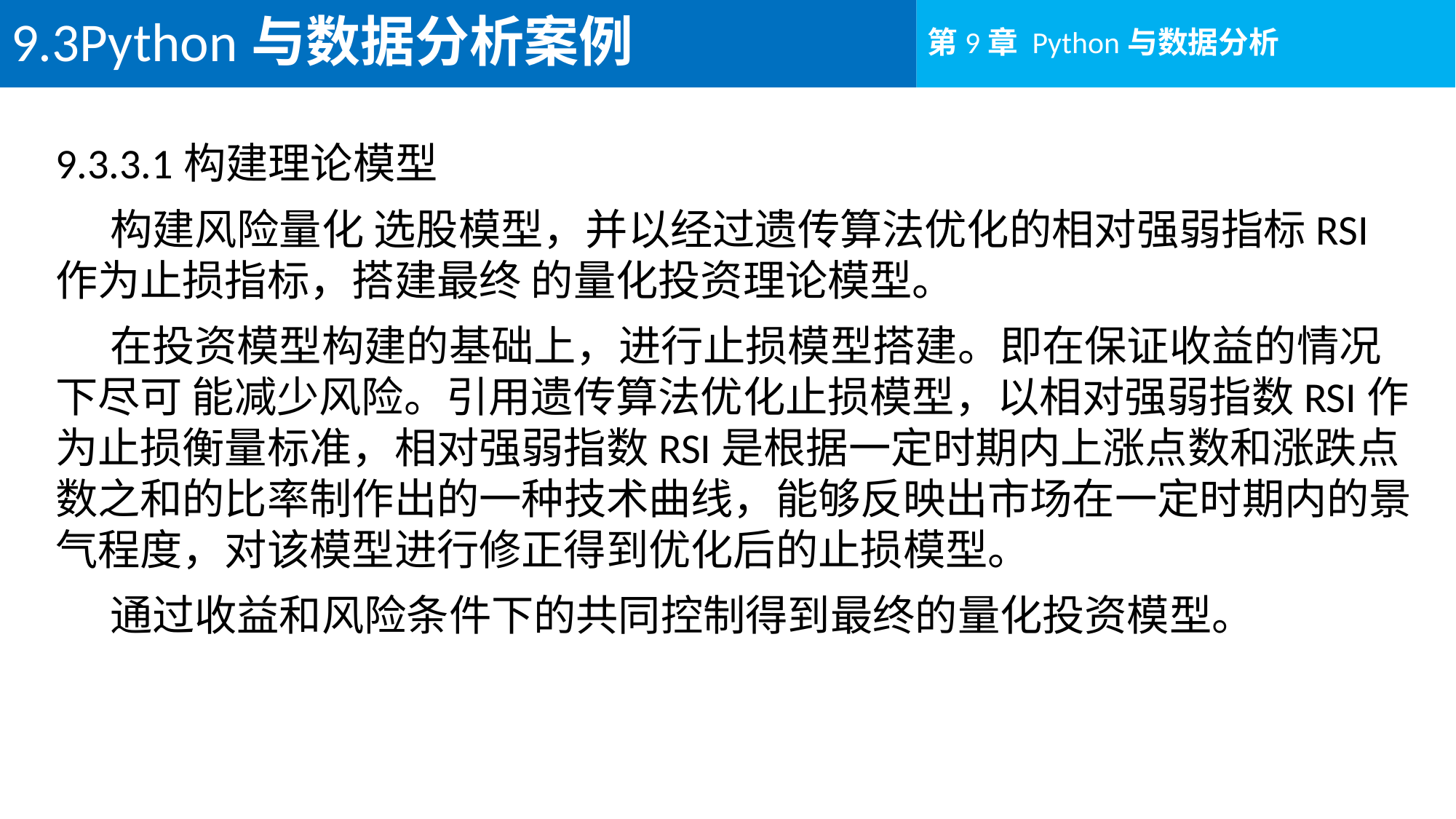

# 9.3Python与数据分析案例
9.3.3.1构建理论模型
构建风险量化 选股模型，并以经过遗传算法优化的相对强弱指标RSI作为止损指标，搭建最终 的量化投资理论模型。
在投资模型构建的基础上，进行止损模型搭建。即在保证收益的情况下尽可 能减少风险。引用遗传算法优化止损模型，以相对强弱指数RSI作为止损衡量标准，相对强弱指数RSI是根据一定时期内上涨点数和涨跌点数之和的比率制作出的一种技术曲线，能够反映出市场在一定时期内的景气程度，对该模型进行修正得到优化后的止损模型。
通过收益和风险条件下的共同控制得到最终的量化投资模型。